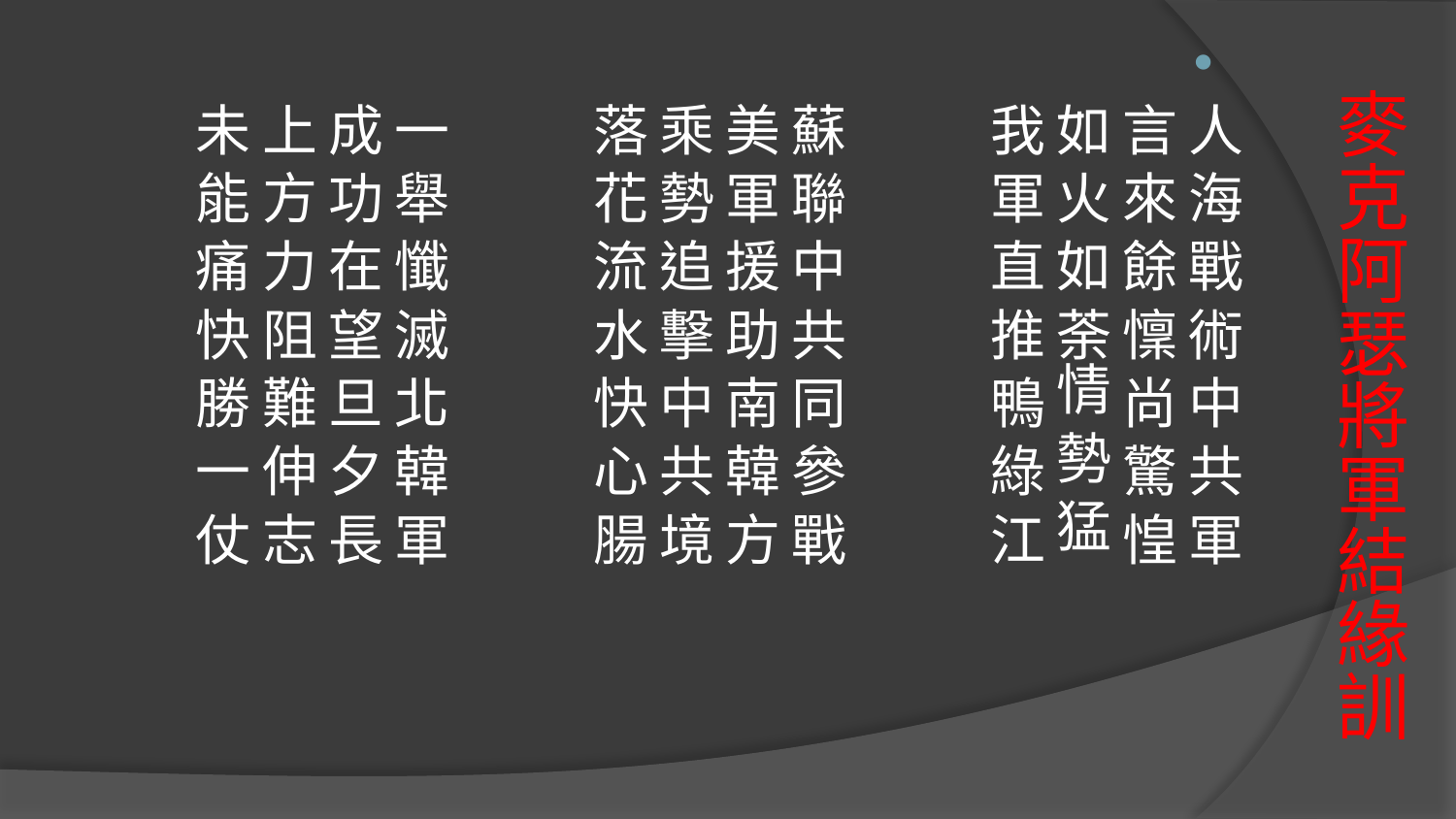

人 海 戰 術 中 共 軍
言 來 餘 懍 尚 驚 惶
如 火 如 荼情 勢 猛
我 軍 直 推 鴨 綠 江
蘇 聯 中 共 同 參 戰
美 軍 援 助 南 韓 方
乘 勢 追 擊 中 共 境
落 花 流 水 快 心 腸
一 舉 懺 滅 北 韓 軍 
成 功 在 望 旦 夕 長
上 方 力 阻 難 伸 志
未 能 痛 快 勝 一 仗
# 麥克阿瑟將軍結緣訓